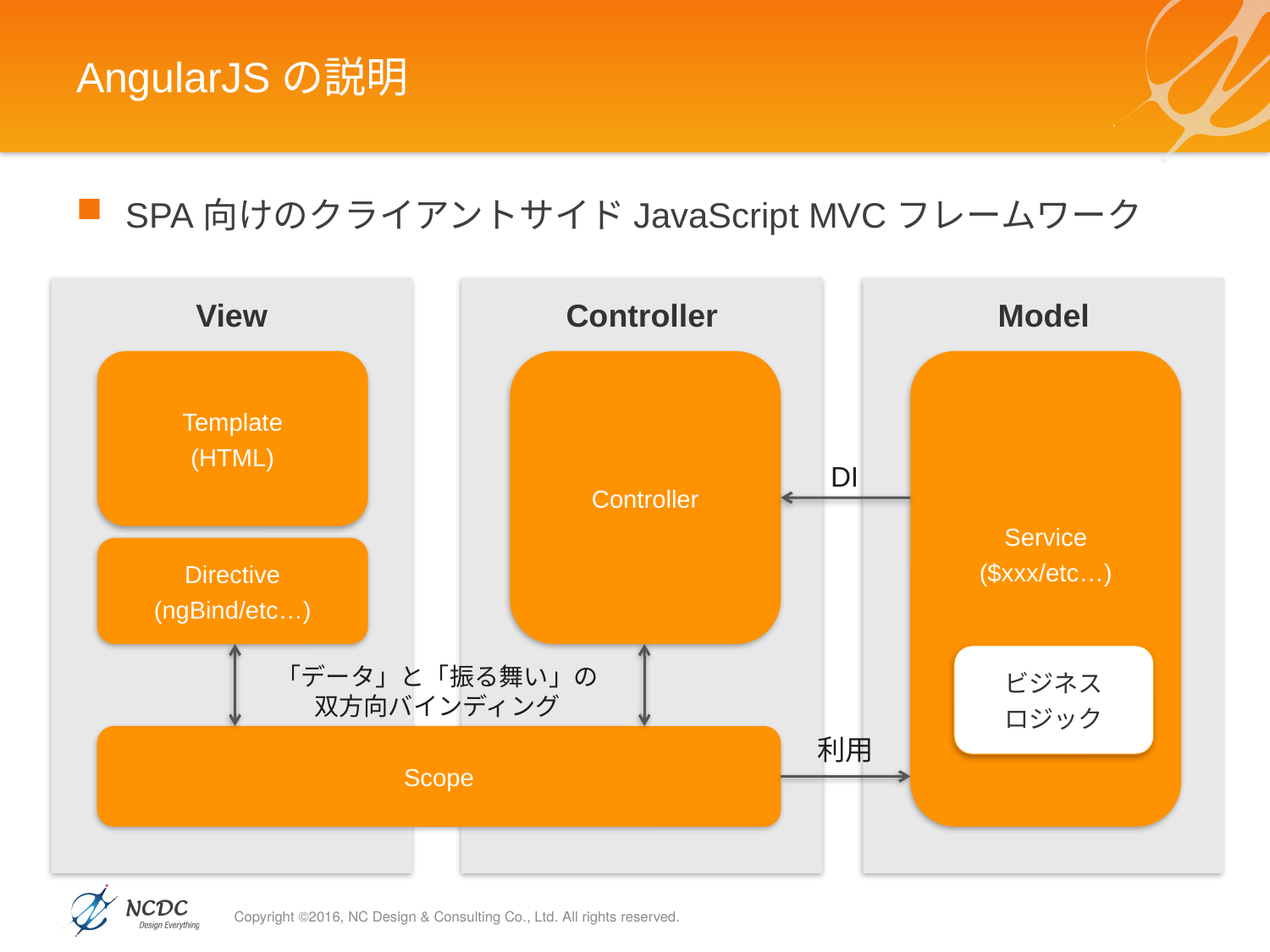

# AngularJSの説明
SPA向けのクライアントサイドJavaScript MVCフレームワーク
View
Controller
Model
Service
($xxx/etc…)

Template
(HTML)
Controller
DI
Directive
(ngBind/etc…)
ビジネス
ロジック
「データ」と「振る舞い」の
双方向バインディング
利用
Scope